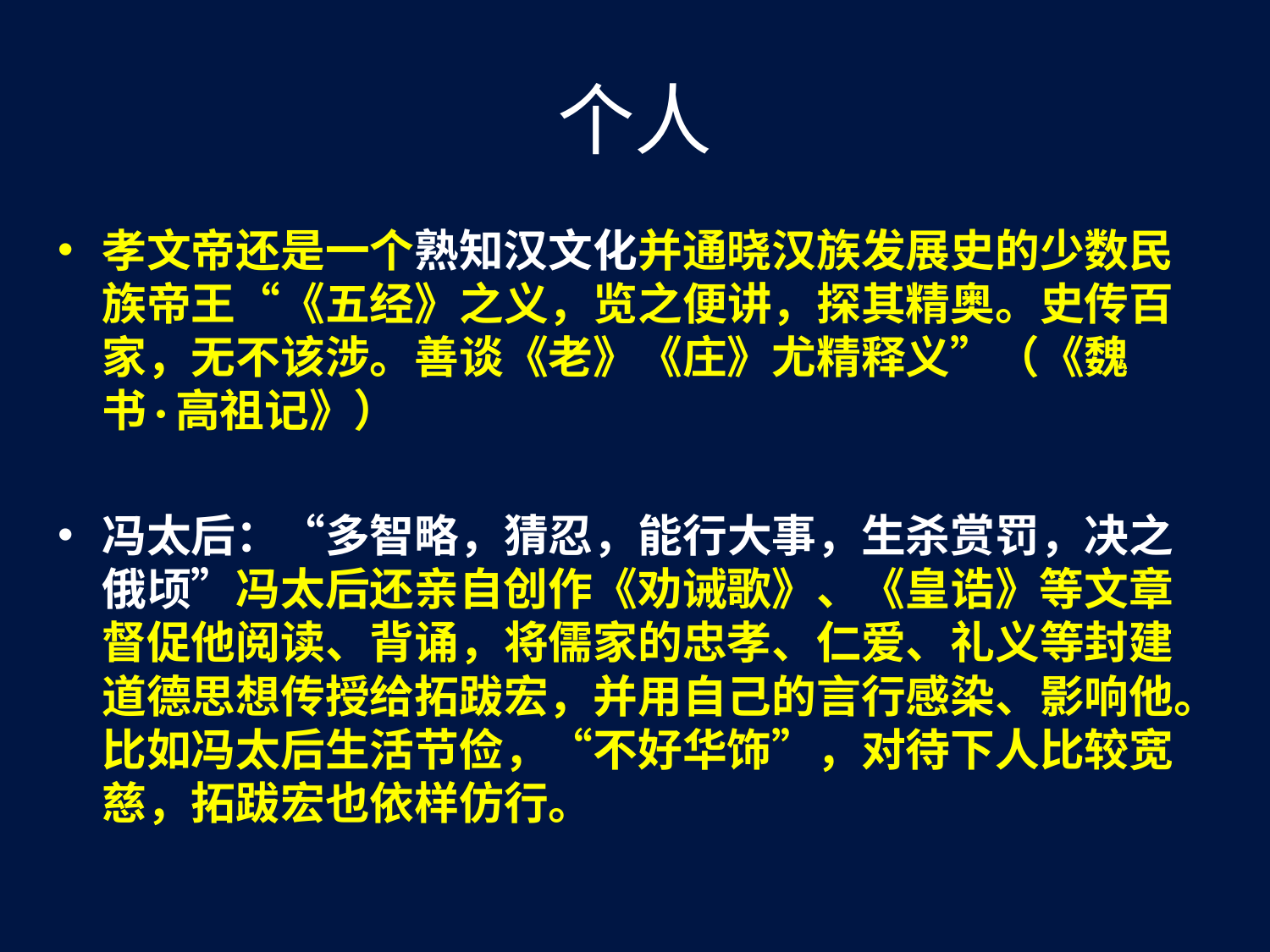

# 个人
孝文帝还是一个熟知汉文化并通晓汉族发展史的少数民族帝王“《五经》之义，览之便讲，探其精奥。史传百家，无不该涉。善谈《老》《庄》尤精释义”（《魏书·高祖记》）

冯太后：“多智略，猜忍，能行大事，生杀赏罚，决之俄顷”冯太后还亲自创作《劝诫歌》、《皇诰》等文章督促他阅读、背诵，将儒家的忠孝、仁爱、礼义等封建道德思想传授给拓跋宏，并用自己的言行感染、影响他。比如冯太后生活节俭，“不好华饰”，对待下人比较宽慈，拓跋宏也依样仿行。